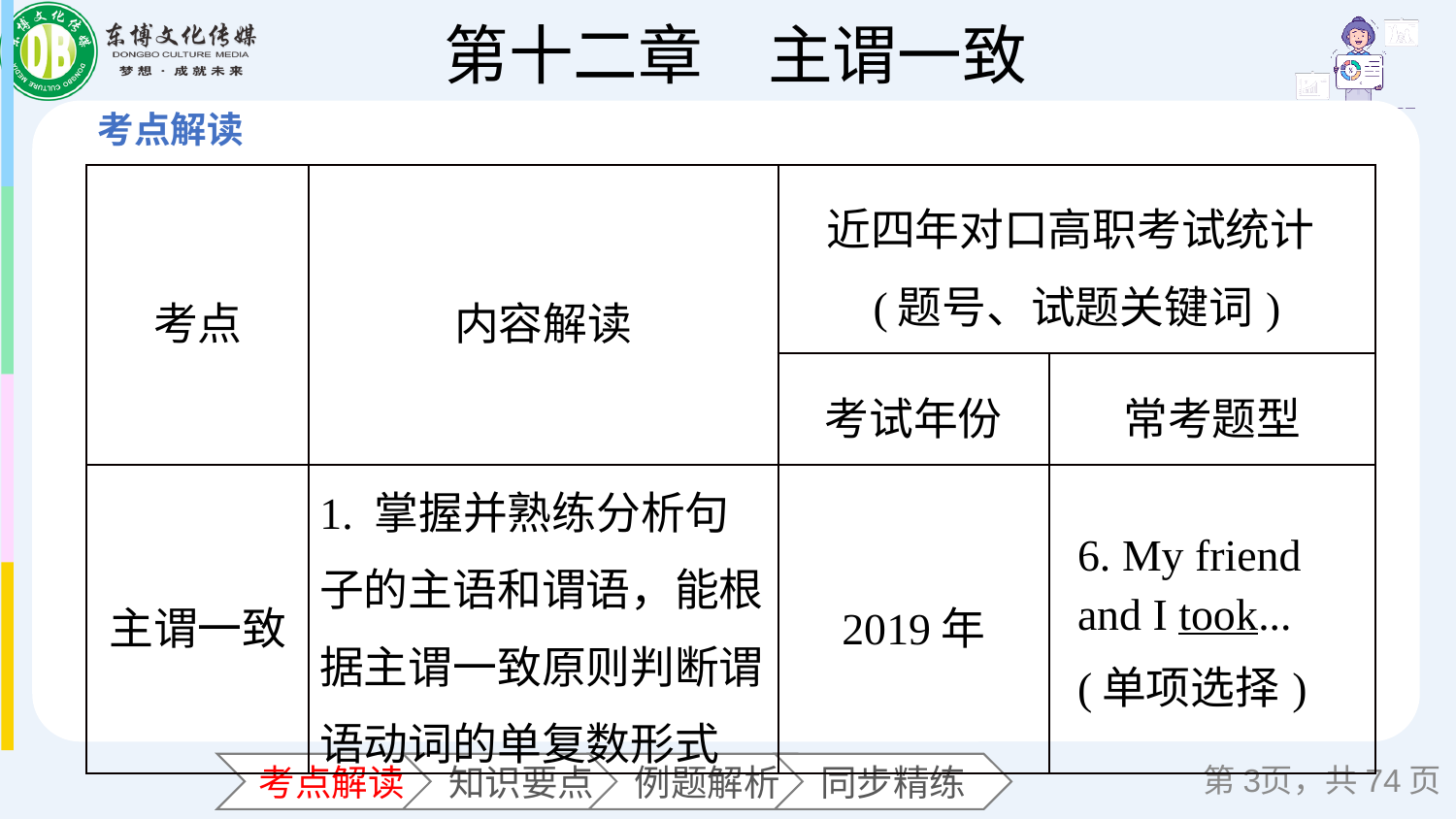

| 考点 | 内容解读 | 近四年对口高职考试统计(题号、试题关键词) |  |
| --- | --- | --- | --- |
|  |  | 考试年份 | 常考题型 |
| 主谓一致 | 1. 掌握并熟练分析句子的主语和谓语，能根据主谓一致原则判断谓语动词的单复数形式 | 2019年 | 6. My friend and I took... (单项选择) |
第3页，共74页